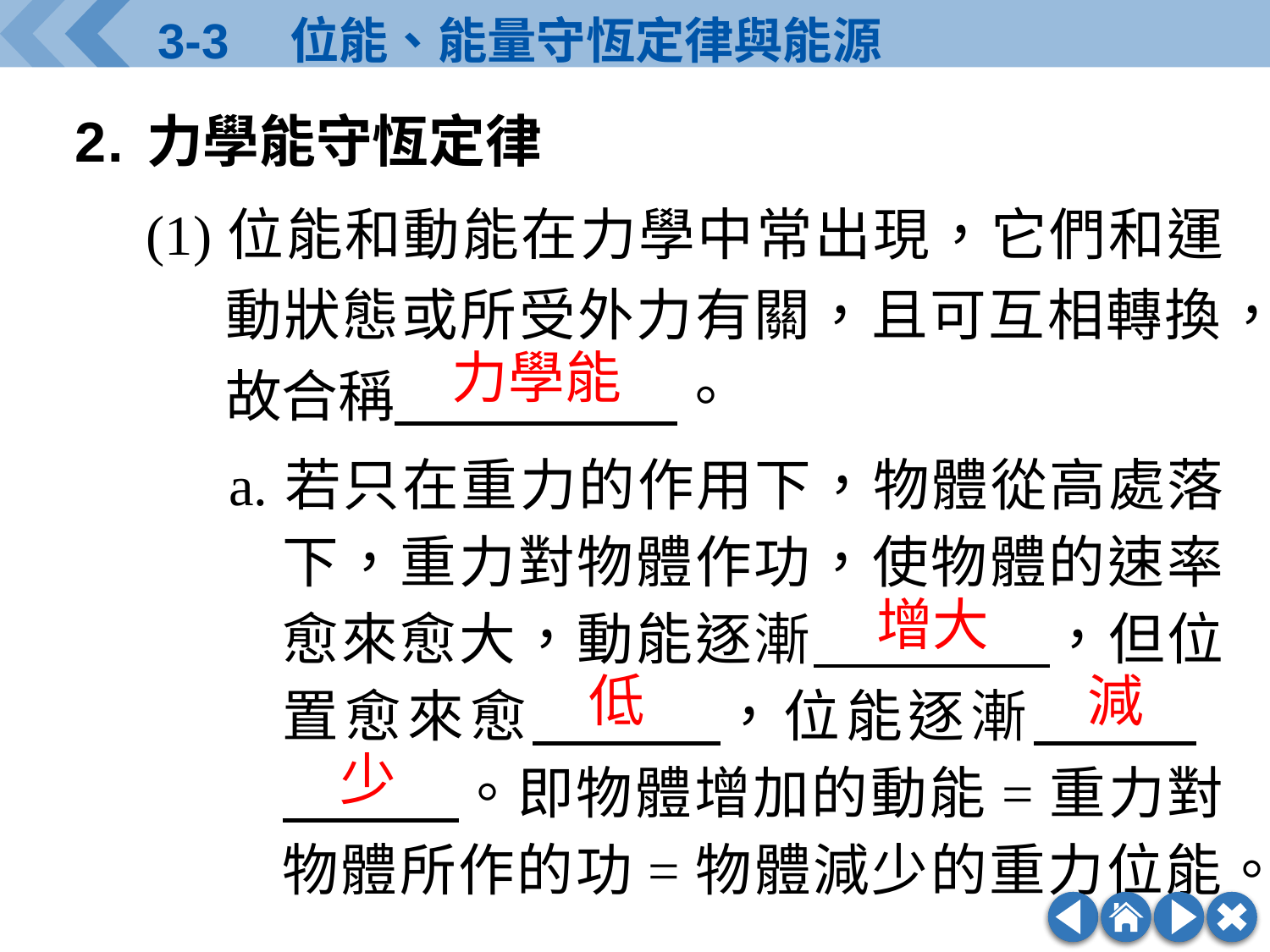

力學能守恆定律
(1)	位能和動能在力學中常出現，它們和運動狀態或所受外力有關，且可互相轉換，故合稱　　　　　。
a.	若只在重力的作用下，物體從高處落下，重力對物體作功，使物體的速率愈來愈大，動能逐漸　　　　，但位置愈來愈　　　，位能逐漸　　  .
　　　。即物體增加的動能=重力對物體所作的功=物體減少的重力位能。
力學能
增大
減
少
低